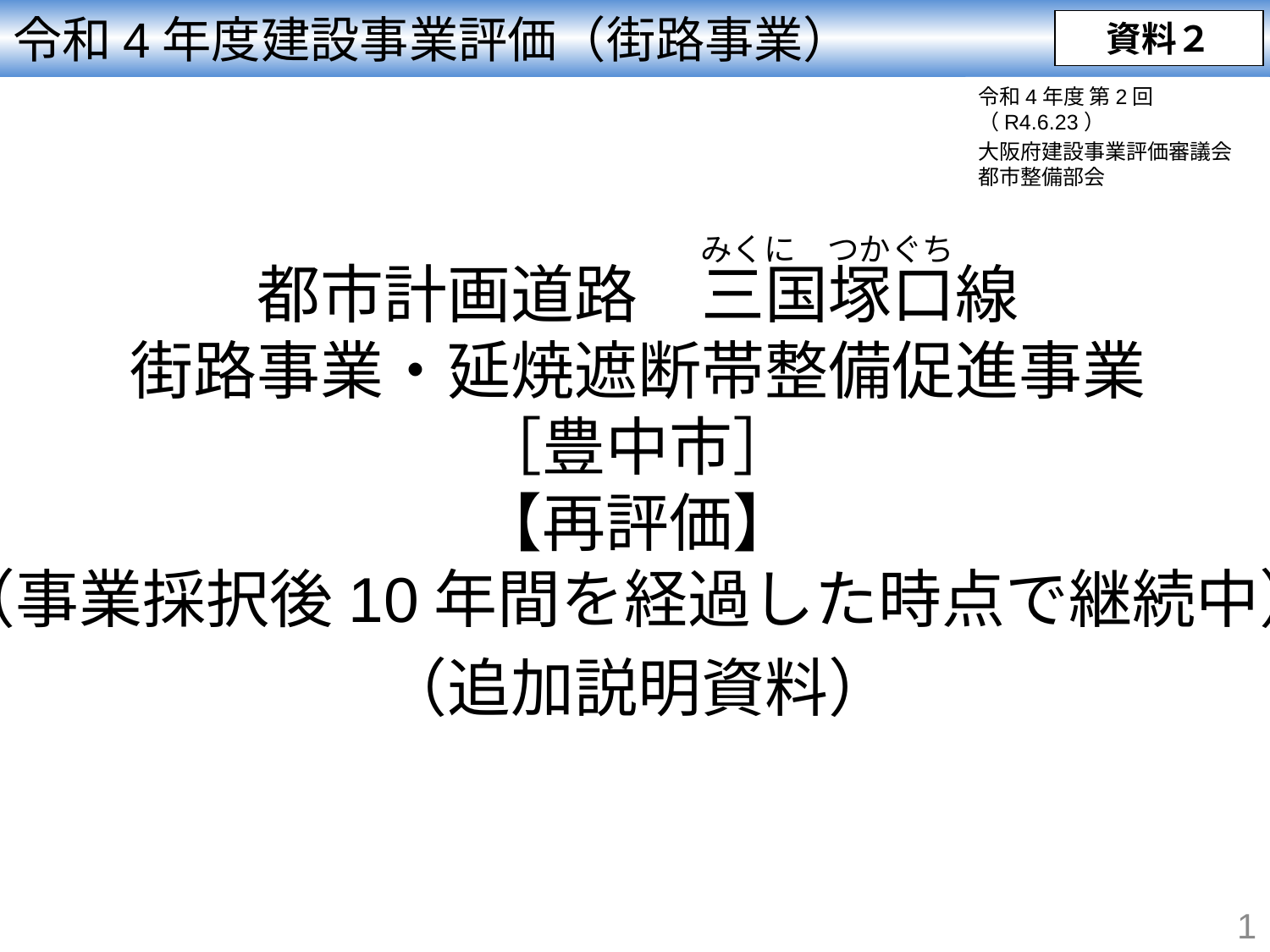

令和4年度建設事業評価（街路事業）
資料２
令和4年度 第2回（R4.6.23）
大阪府建設事業評価審議会　都市整備部会
みくに　つかぐち
都市計画道路　三国塚口線
街路事業・延焼遮断帯整備促進事業
［豊中市］
【再評価】
（事業採択後10年間を経過した時点で継続中）

（追加説明資料）
1